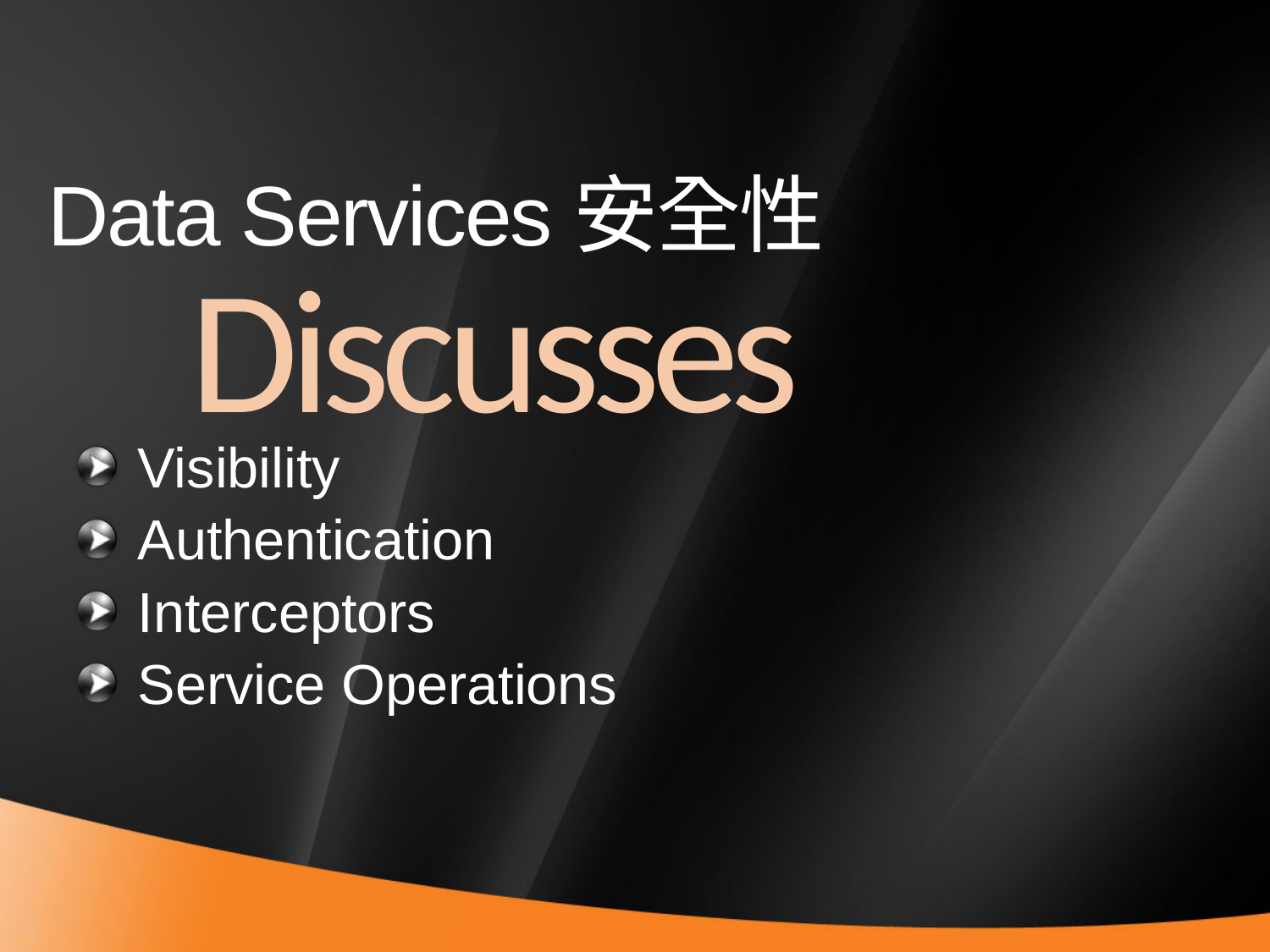

# Data Services安全性
Discusses
Visibility
Authentication
Interceptors
Service Operations